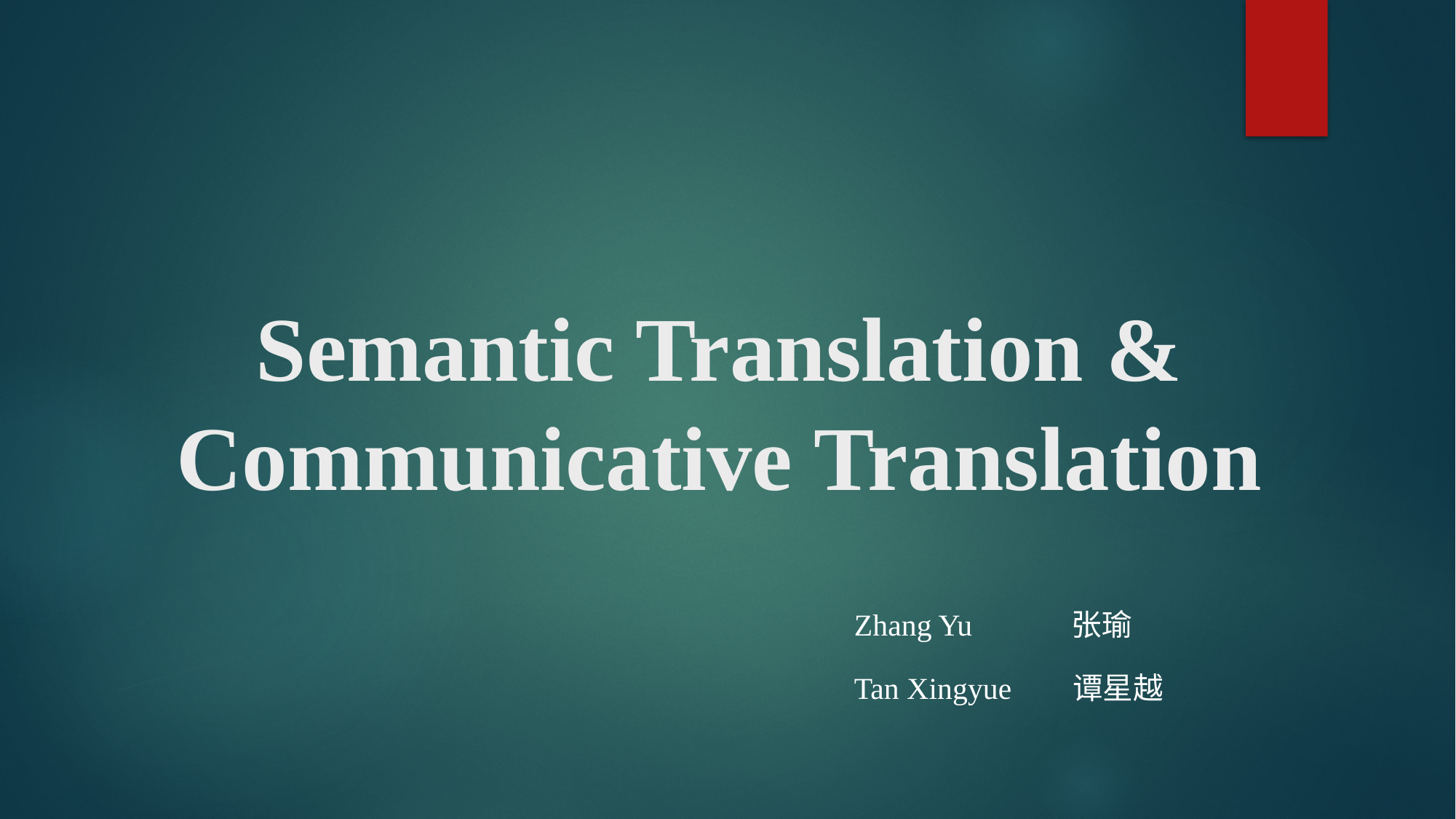

# Semantic Translation & Communicative Translation
Zhang Yu            张瑜
Tan Xingyue       谭星越